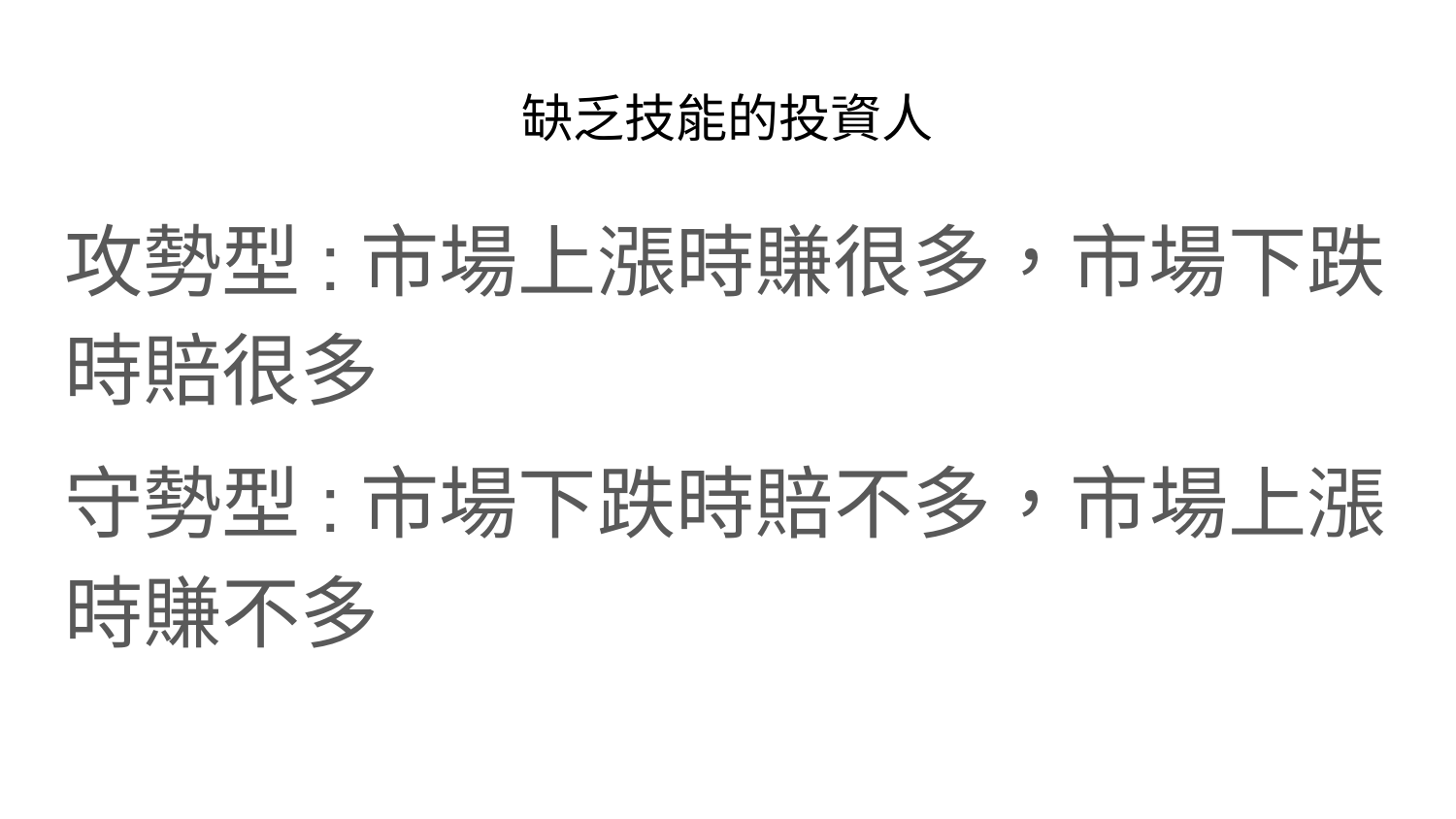

# 缺乏技能的投資人
攻勢型:市場上漲時賺很多，市場下跌時賠很多
守勢型:市場下跌時賠不多，市場上漲時賺不多